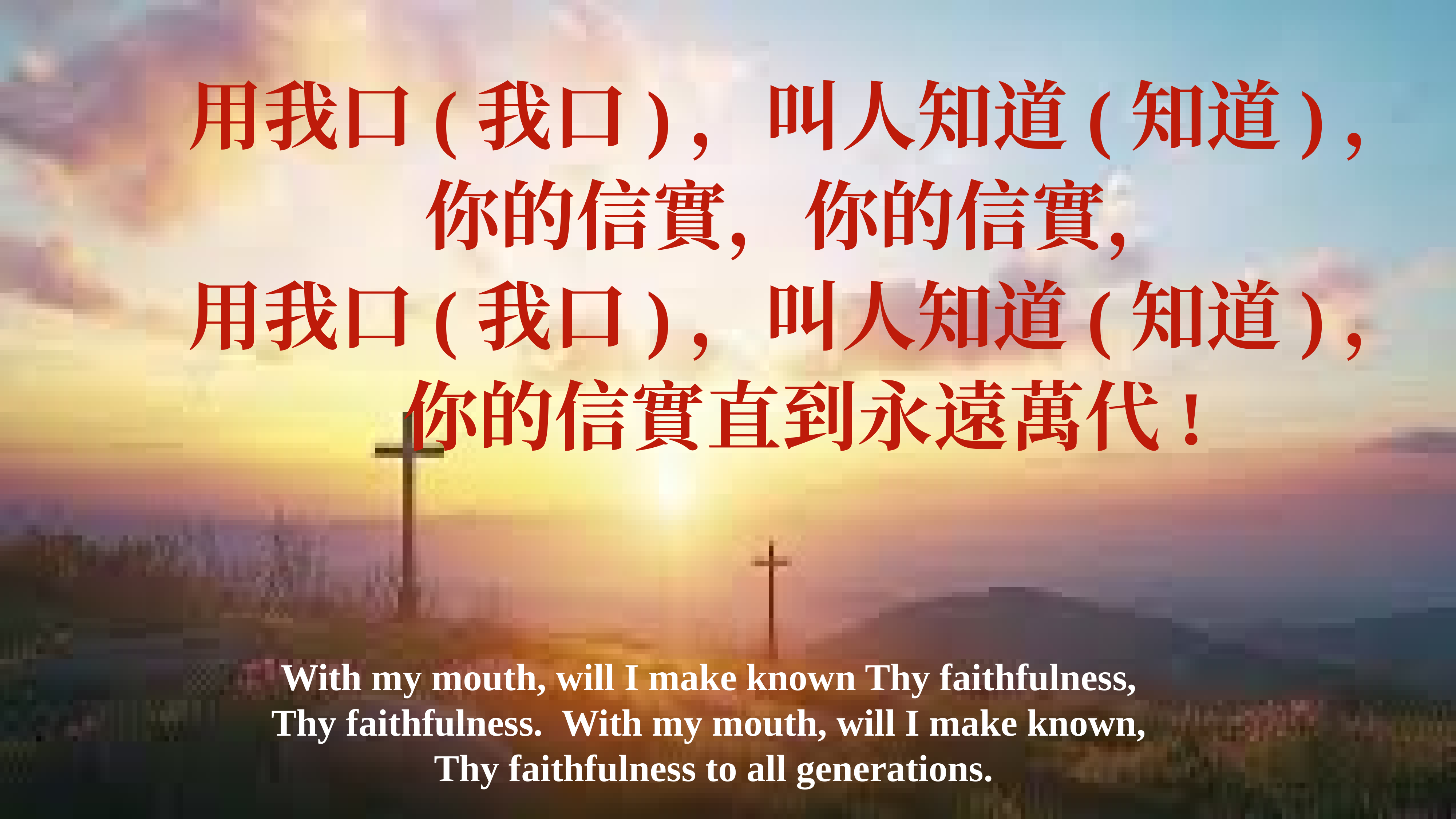

用我口(我口)，叫人知道(知道)，
你的信實，你的信實，
用我口(我口)，叫人知道(知道)，
你的信實直到永遠萬代!
With my mouth, will I make known Thy faithfulness,
Thy faithfulness.  With my mouth, will I make known,
Thy faithfulness to all generations.
8